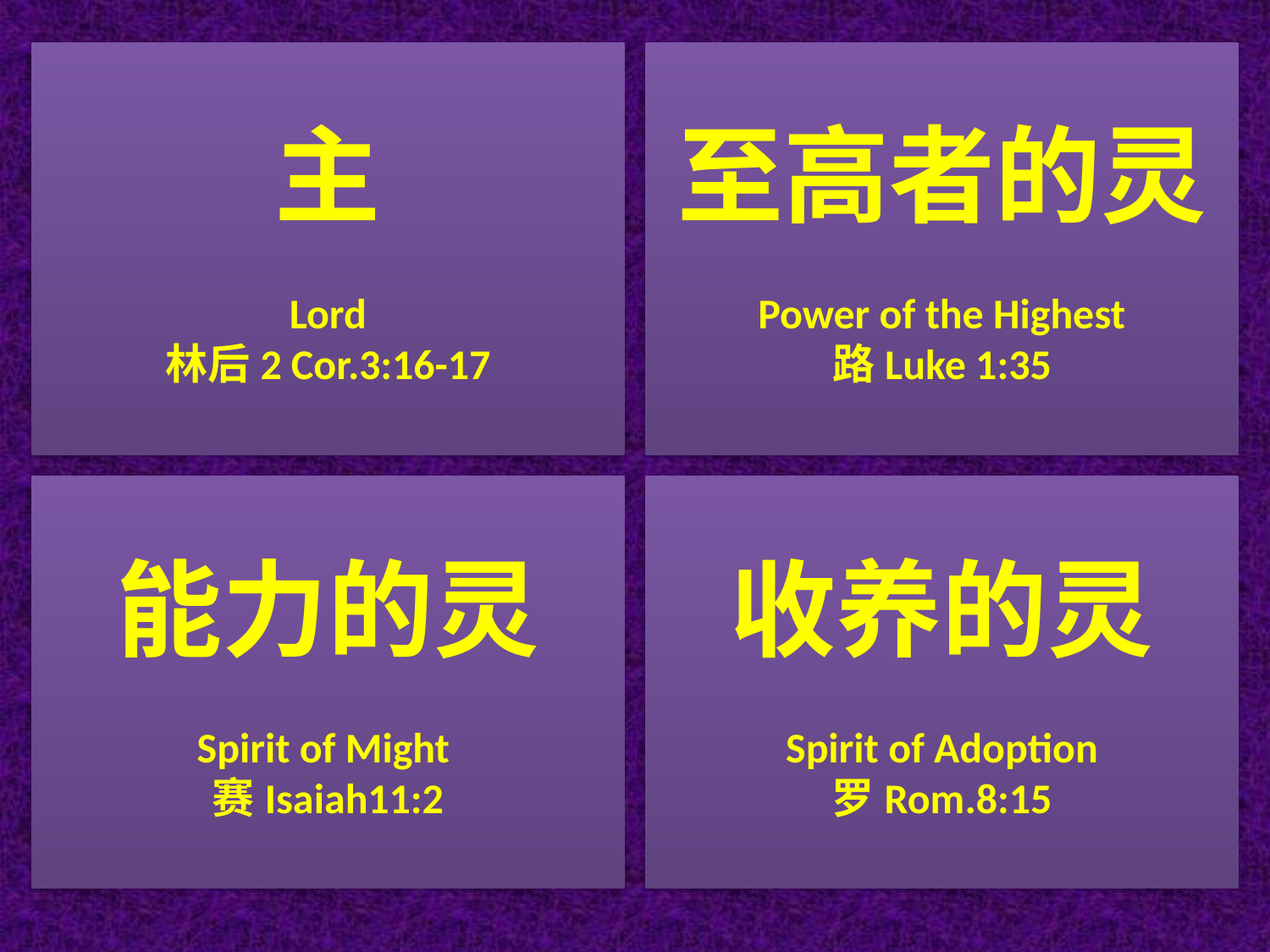

主

Lord
林后2 Cor.3:16-17
至高者的灵

Power of the Highest
路Luke 1:35
能力的灵

Spirit of Might
赛Isaiah11:2
收养的灵

Spirit of Adoption
罗Rom.8:15